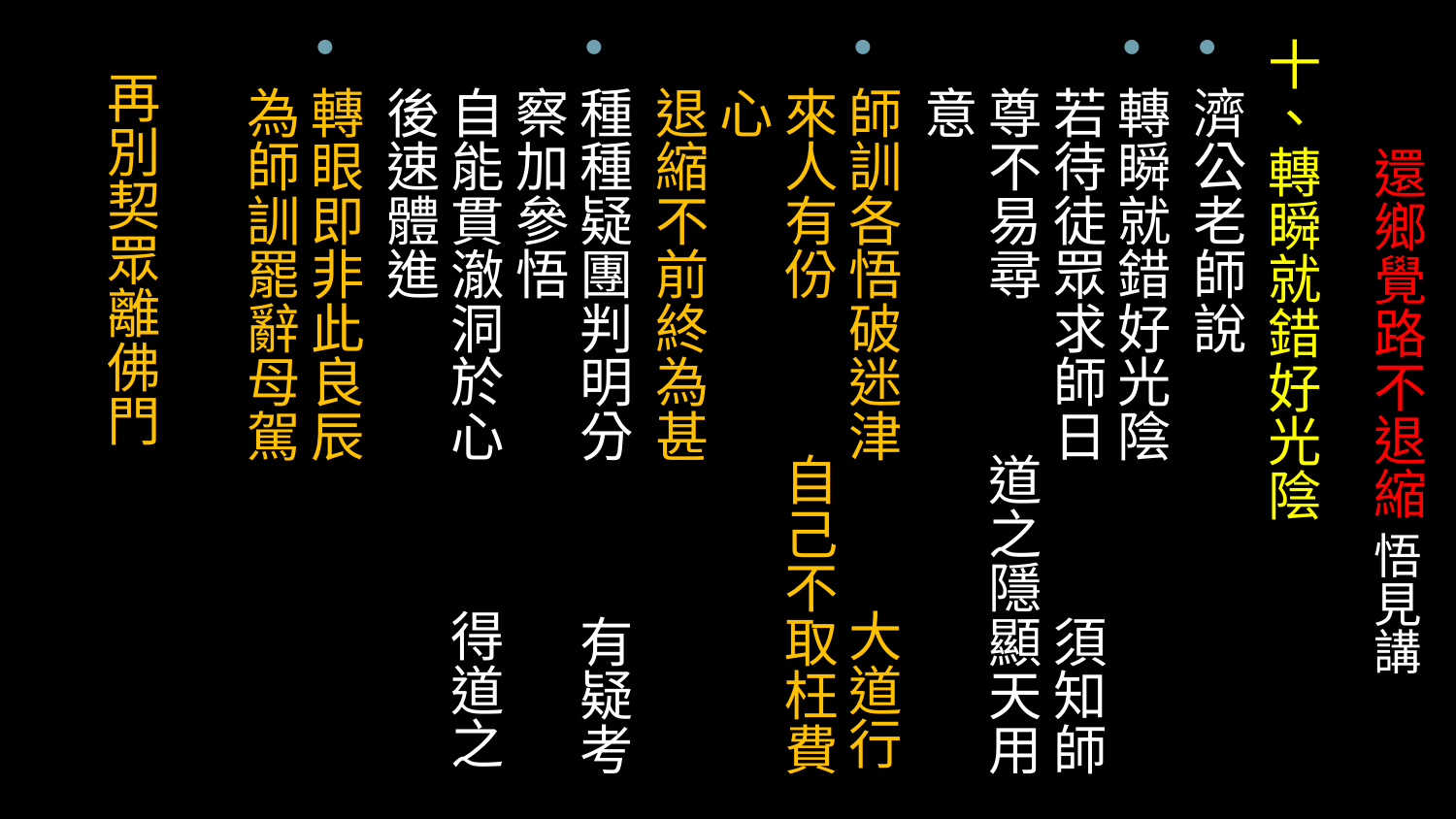

十、轉瞬就錯好光陰
濟公老師說
轉瞬就錯好光陰
若待徒眾求師日　        須知師尊不易尋　        道之隱顯天用意
師訓各悟破迷津            大道行來人有份　        自己不取枉費心
退縮不前終為甚
種種疑團判明分　        有疑考察加參悟
自能貫澈洞於心            得道之後速體進
轉眼即非此良辰
為師訓罷辭母駕
  再別契眾離佛門

# 還鄉覺路不退縮 悟見講